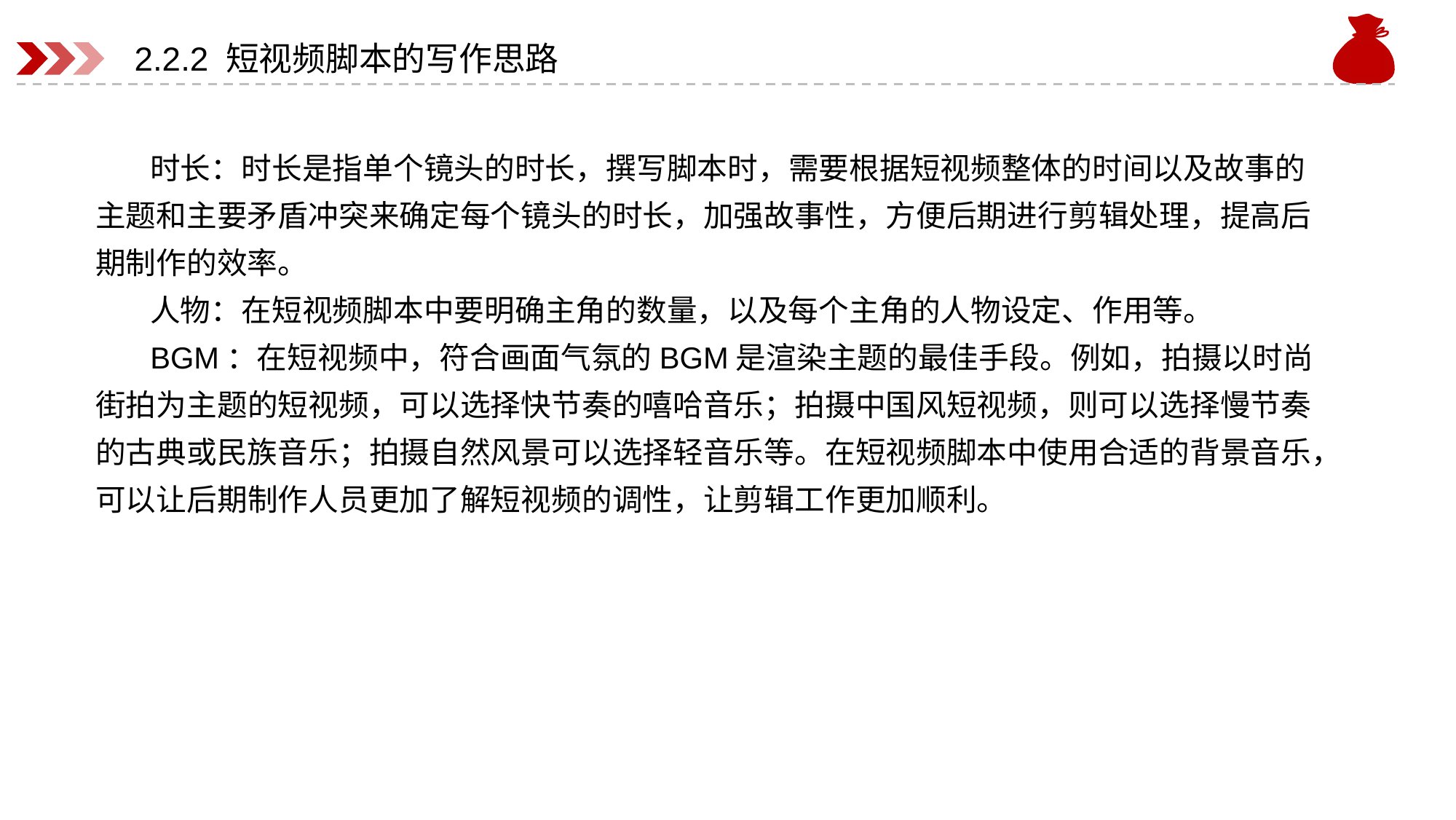

# 2.2.2 短视频脚本的写作思路
23
时长：时长是指单个镜头的时长，撰写脚本时，需要根据短视频整体的时间以及故事的主题和主要矛盾冲突来确定每个镜头的时长，加强故事性，方便后期进行剪辑处理，提高后期制作的效率。
人物：在短视频脚本中要明确主角的数量，以及每个主角的人物设定、作用等。
BGM：在短视频中，符合画面气氛的BGM是渲染主题的最佳手段。例如，拍摄以时尚街拍为主题的短视频，可以选择快节奏的嘻哈音乐；拍摄中国风短视频，则可以选择慢节奏的古典或民族音乐；拍摄自然风景可以选择轻音乐等。在短视频脚本中使用合适的背景音乐，可以让后期制作人员更加了解短视频的调性，让剪辑工作更加顺利。